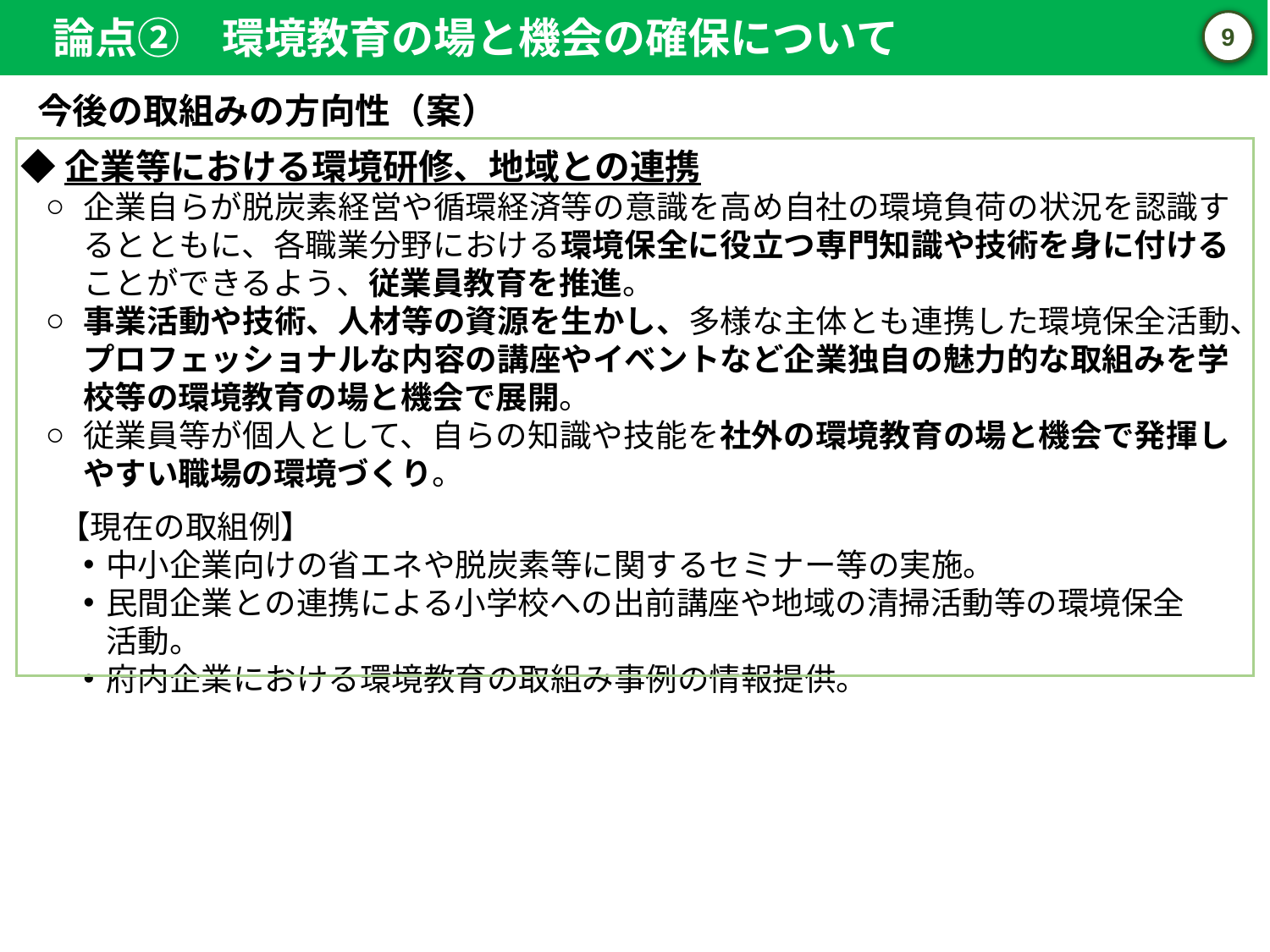

論点②　環境教育の場と機会の確保について
9
今後の取組みの方向性（案）
◆企業等における環境研修、地域との連携
企業自らが脱炭素経営や循環経済等の意識を高め自社の環境負荷の状況を認識するとともに、各職業分野における環境保全に役立つ専門知識や技術を身に付けることができるよう、従業員教育を推進。
事業活動や技術、人材等の資源を生かし、多様な主体とも連携した環境保全活動、プロフェッショナルな内容の講座やイベントなど企業独自の魅力的な取組みを学校等の環境教育の場と機会で展開。
従業員等が個人として、自らの知識や技能を社外の環境教育の場と機会で発揮しやすい職場の環境づくり。

【現在の取組例】
中小企業向けの省エネや脱炭素等に関するセミナー等の実施。
民間企業との連携による小学校への出前講座や地域の清掃活動等の環境保全活動。
府内企業における環境教育の取組み事例の情報提供。